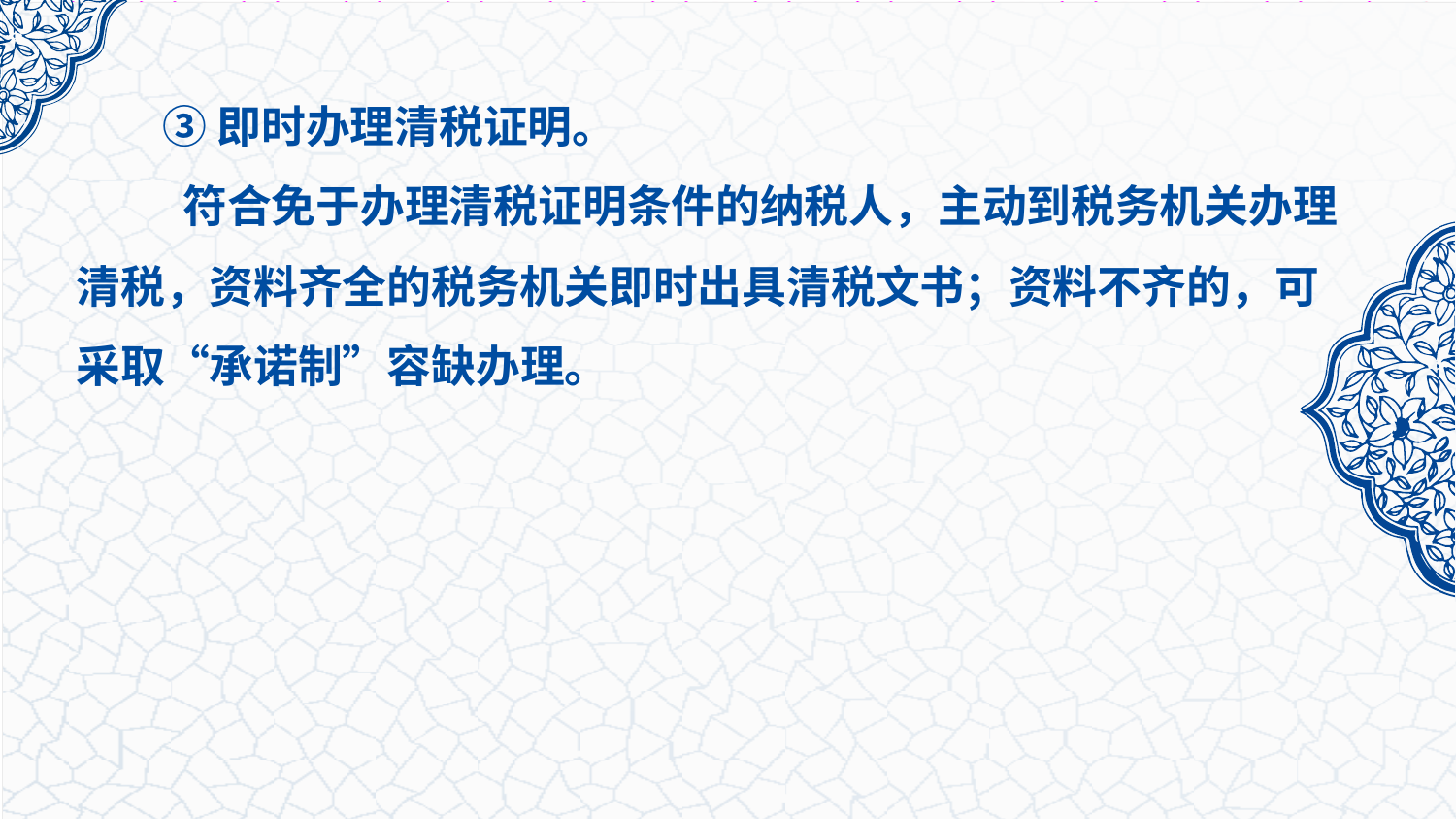

③即时办理清税证明。
 符合免于办理清税证明条件的纳税人，主动到税务机关办理清税，资料齐全的税务机关即时出具清税文书；资料不齐的，可采取“承诺制”容缺办理。